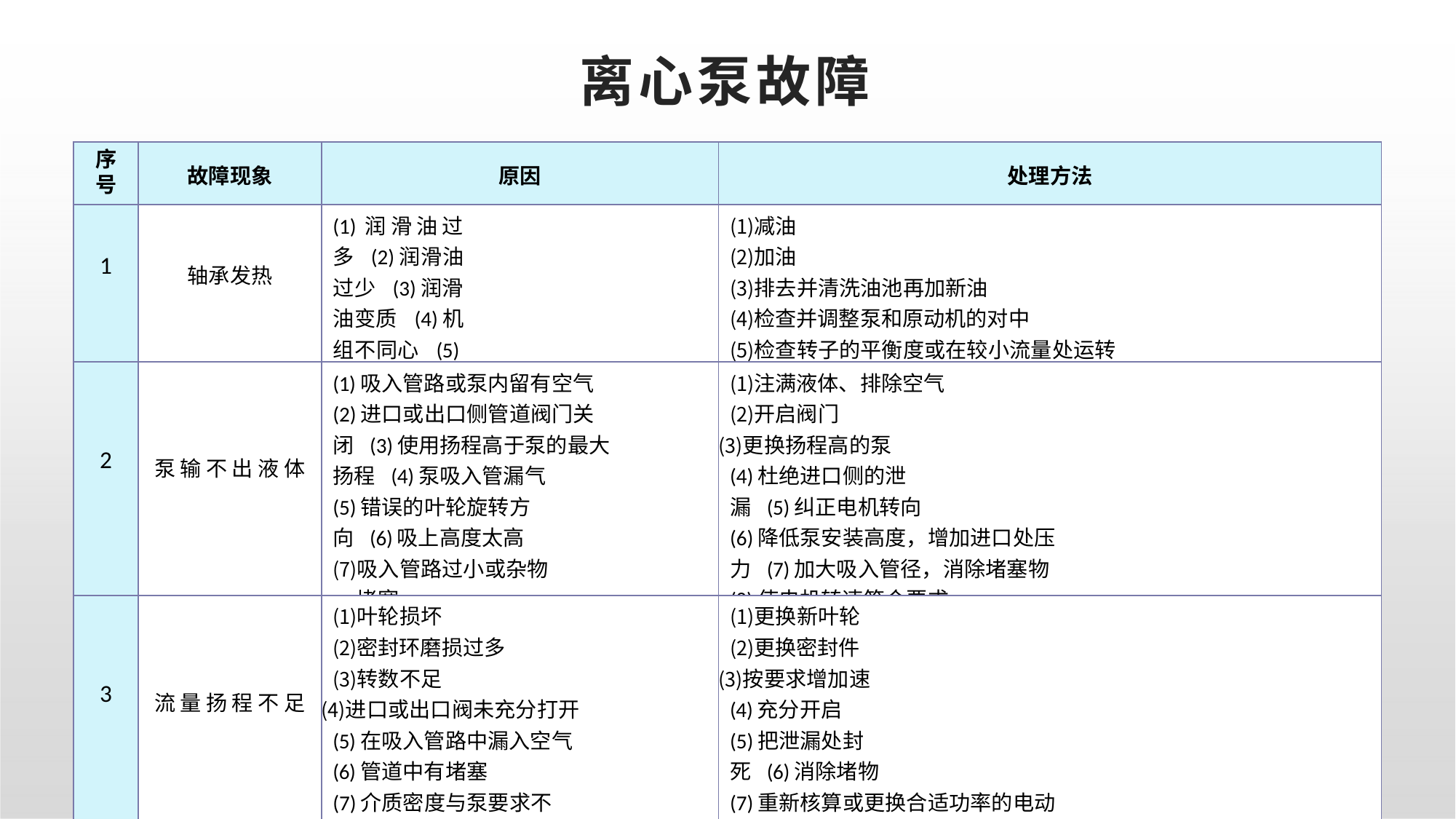

# 离心泵故障
| 序 号 | 故障现象 | 原因 | 处理方法 |
| --- | --- | --- | --- |
| 1 | 轴承发热 | (1)润滑油过多 (2)润滑油过少 (3)润滑油变质 (4)机组不同心 (5)振动 | 减油 加油 排去并清洗油池再加新油 检查并调整泵和原动机的对中 检查转子的平衡度或在较小流量处运转 |
| 2 | 泵输不出液体 | (1)吸入管路或泵内留有空气 (2)进口或出口侧管道阀门关闭 (3)使用扬程高于泵的最大扬程 (4)泵吸入管漏气 (5)错误的叶轮旋转方向 (6)吸上高度太高 吸入管路过小或杂物堵塞 转速不符 | 注满液体、排除空气 开启阀门 更换扬程高的泵 (4)杜绝进口侧的泄漏 (5)纠正电机转向 (6)降低泵安装高度，增加进口处压力 (7)加大吸入管径，消除堵塞物 (8)使电机转速符合要求 |
| 3 | 流量扬程不足 | 叶轮损坏 密封环磨损过多 转数不足 进口或出口阀未充分打开 (5)在吸入管路中漏入空气 (6)管道中有堵塞 (7)介质密度与泵要求不符 (8)装置扬程与泵扬程不符 | 更换新叶轮 更换密封件 按要求增加速 (4)充分开启 (5)把泄漏处封死 (6)消除堵物 (7)重新核算或更换合适功率的电动机 (8)设法降低泵的安装高度 |